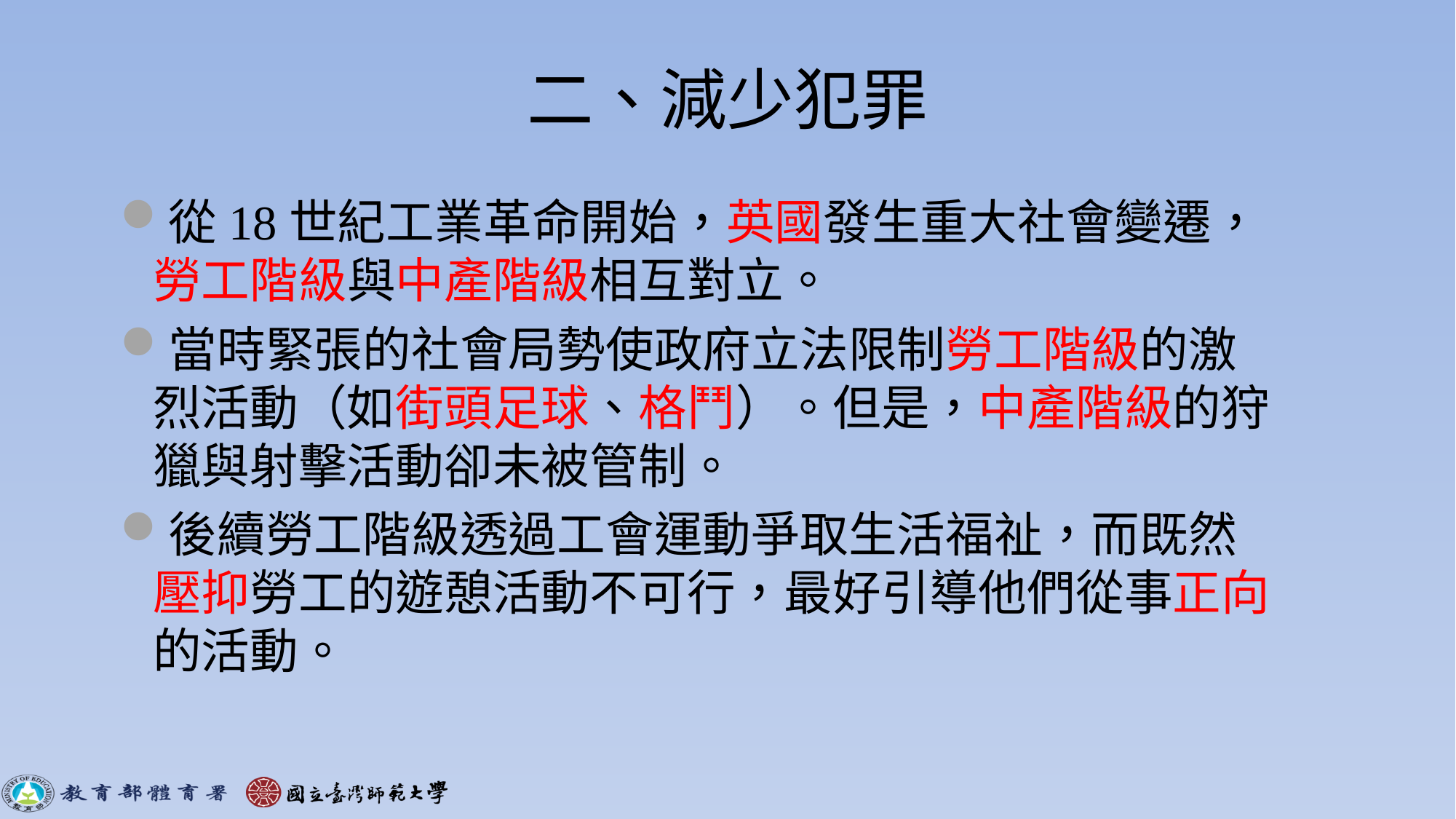

# 二、減少犯罪
從18世紀工業革命開始，英國發生重大社會變遷，勞工階級與中產階級相互對立。
當時緊張的社會局勢使政府立法限制勞工階級的激烈活動（如街頭足球、格鬥）。但是，中產階級的狩獵與射擊活動卻未被管制。
後續勞工階級透過工會運動爭取生活福祉，而既然壓抑勞工的遊憩活動不可行，最好引導他們從事正向的活動。